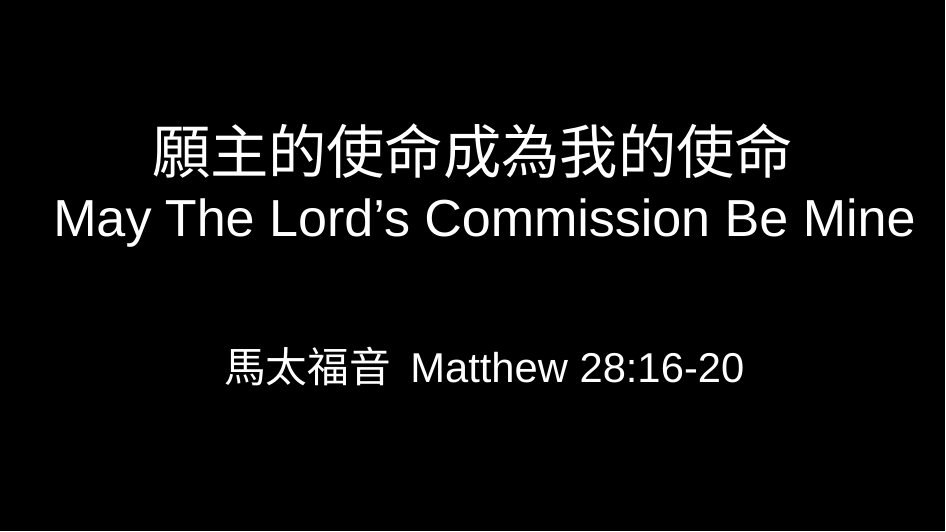

# 願主的使命成為我的使命 May The Lord’s Commission Be Mine
馬太福音 Matthew 28:16-20